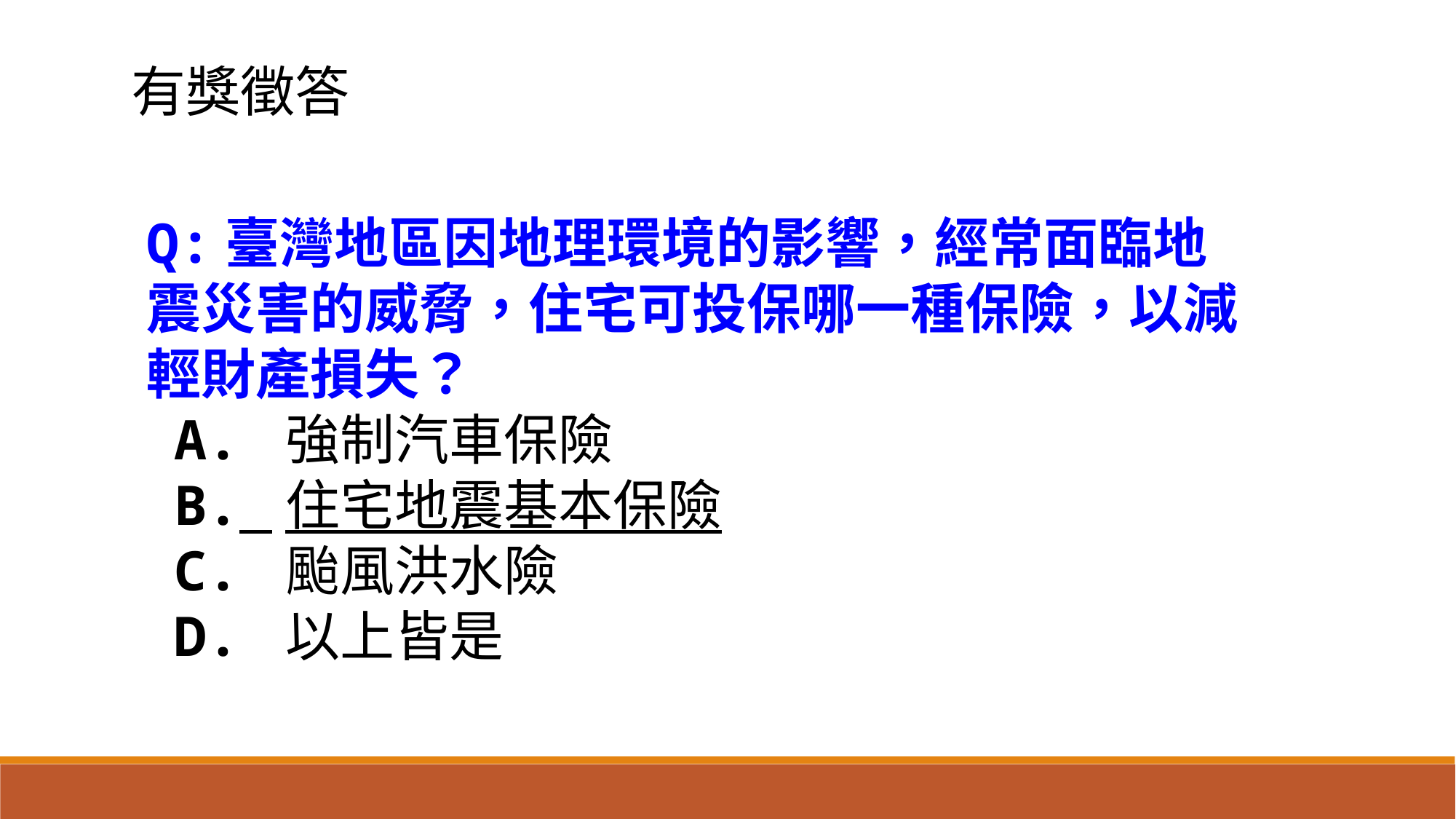

有獎徵答
Q:臺灣地區因地理環境的影響，經常面臨地震災害的威脅，住宅可投保哪一種保險，以減輕財產損失？
A. 強制汽車保險
B. 住宅地震基本保險
C. 颱風洪水險
D. 以上皆是